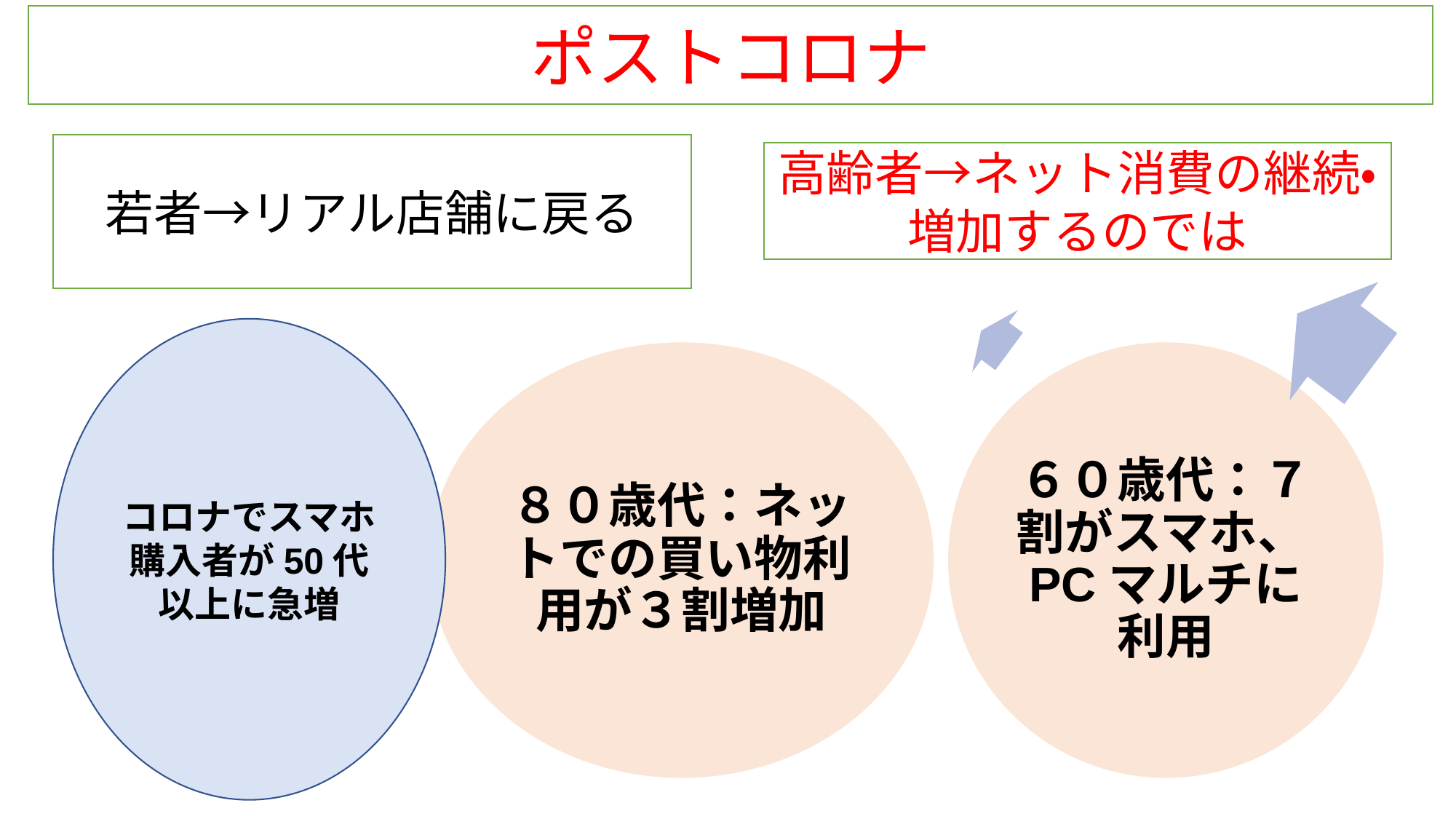

ポストコロナ
#
若者→リアル店舗に戻る
高齢者→ネット消費の継続・増加するのでは
コロナでスマホ購入者が50代以上に急増
８０歳代：ネットでの買い物利用が３割増加

６０歳代：７割がスマホ、PCマルチに利用